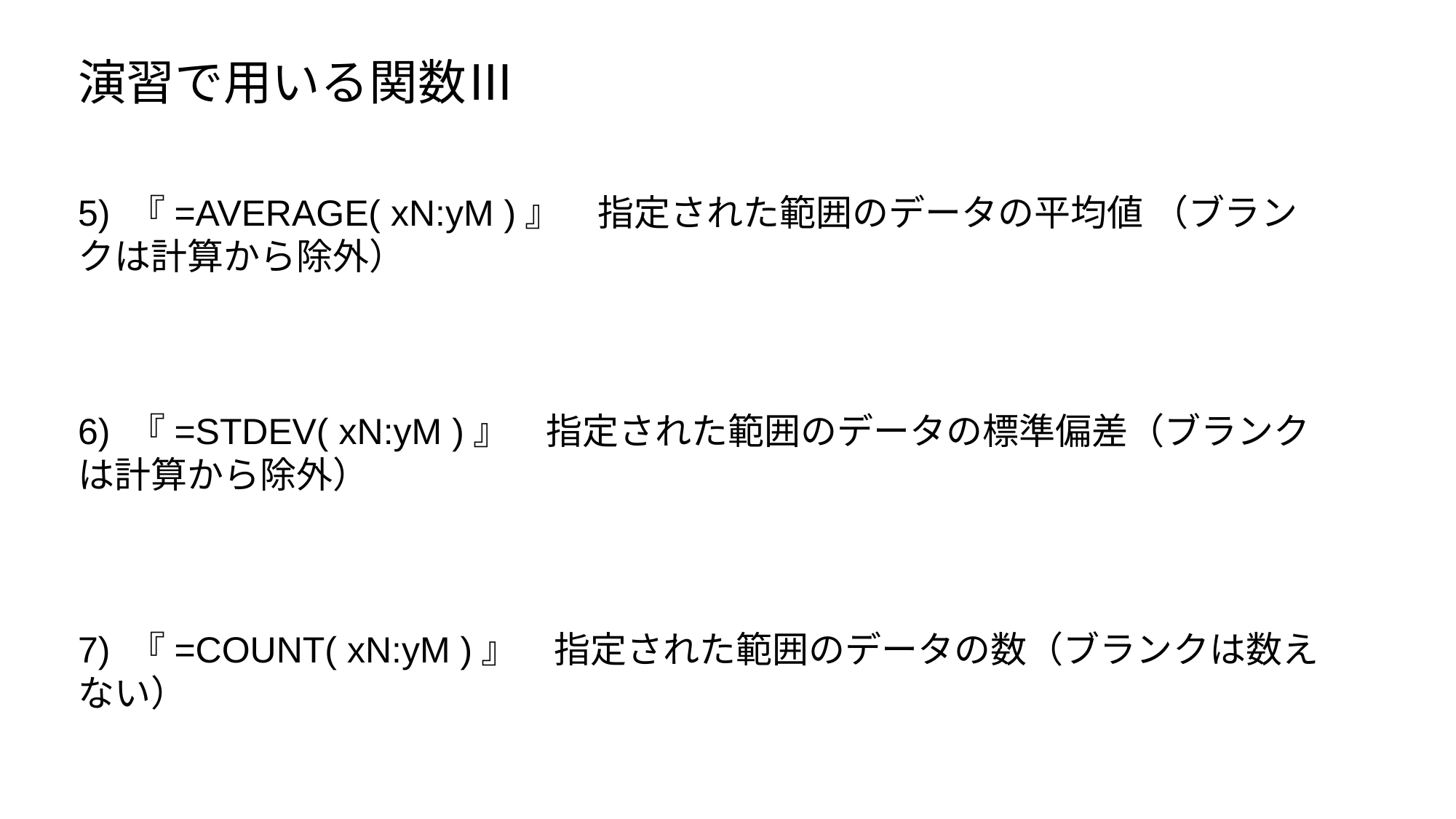

演習で用いる関数Ⅲ

5) 『=AVERAGE( xN:yM )』　指定された範囲のデータの平均値 （ブランクは計算から除外）

6) 『=STDEV( xN:yM )』　指定された範囲のデータの標準偏差（ブランクは計算から除外）

7) 『=COUNT( xN:yM )』　指定された範囲のデータの数（ブランクは数えない）